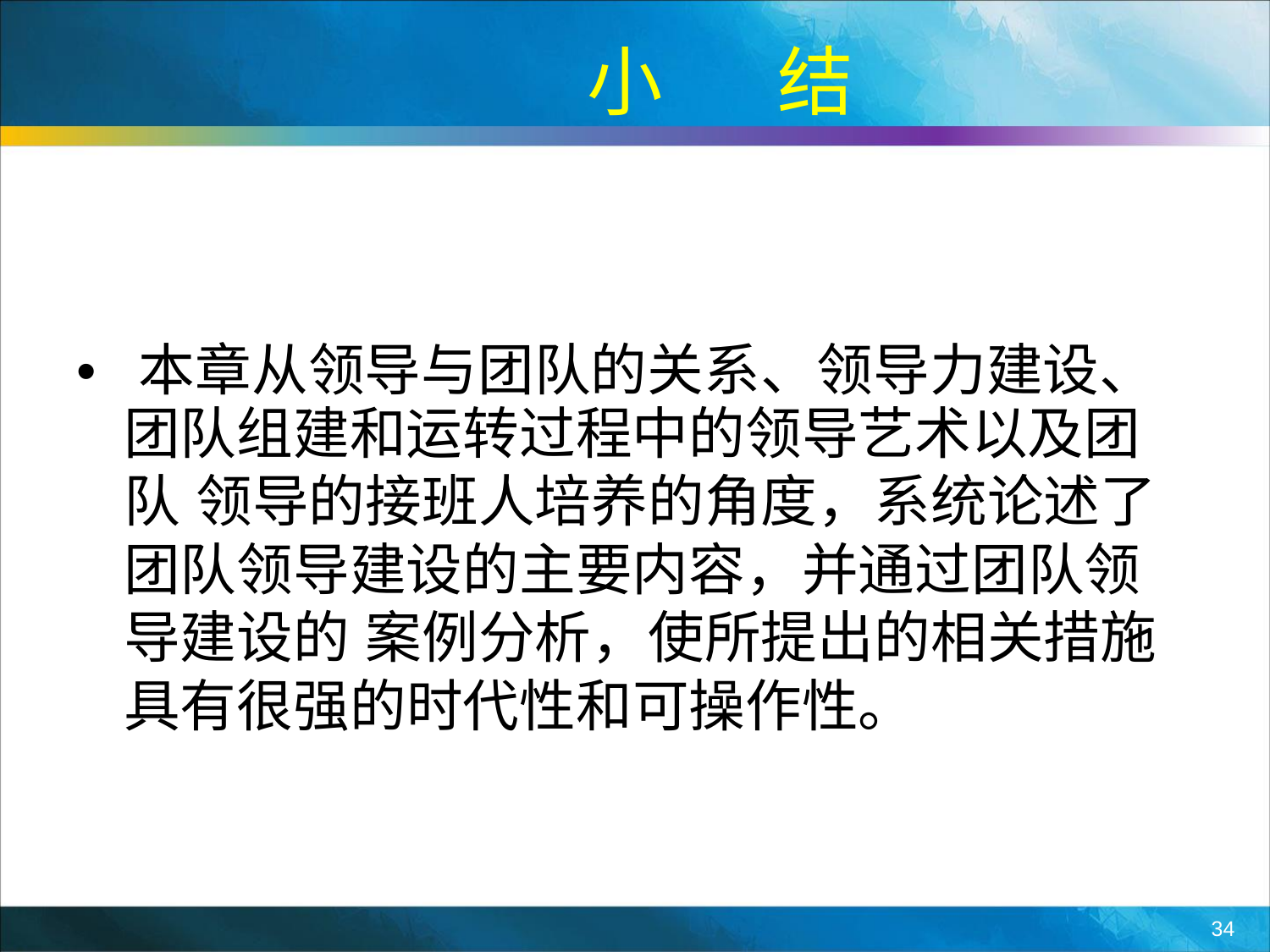

小 结
• 本章从领导与团队的关系、领导力建设、
团队组建和运转过程中的领导艺术以及团
队 领导的接班人培养的角度，系统论述了
团队领导建设的主要内容，并通过团队领
导建设的 案例分析，使所提出的相关措施
具有很强的时代性和可操作性。
34